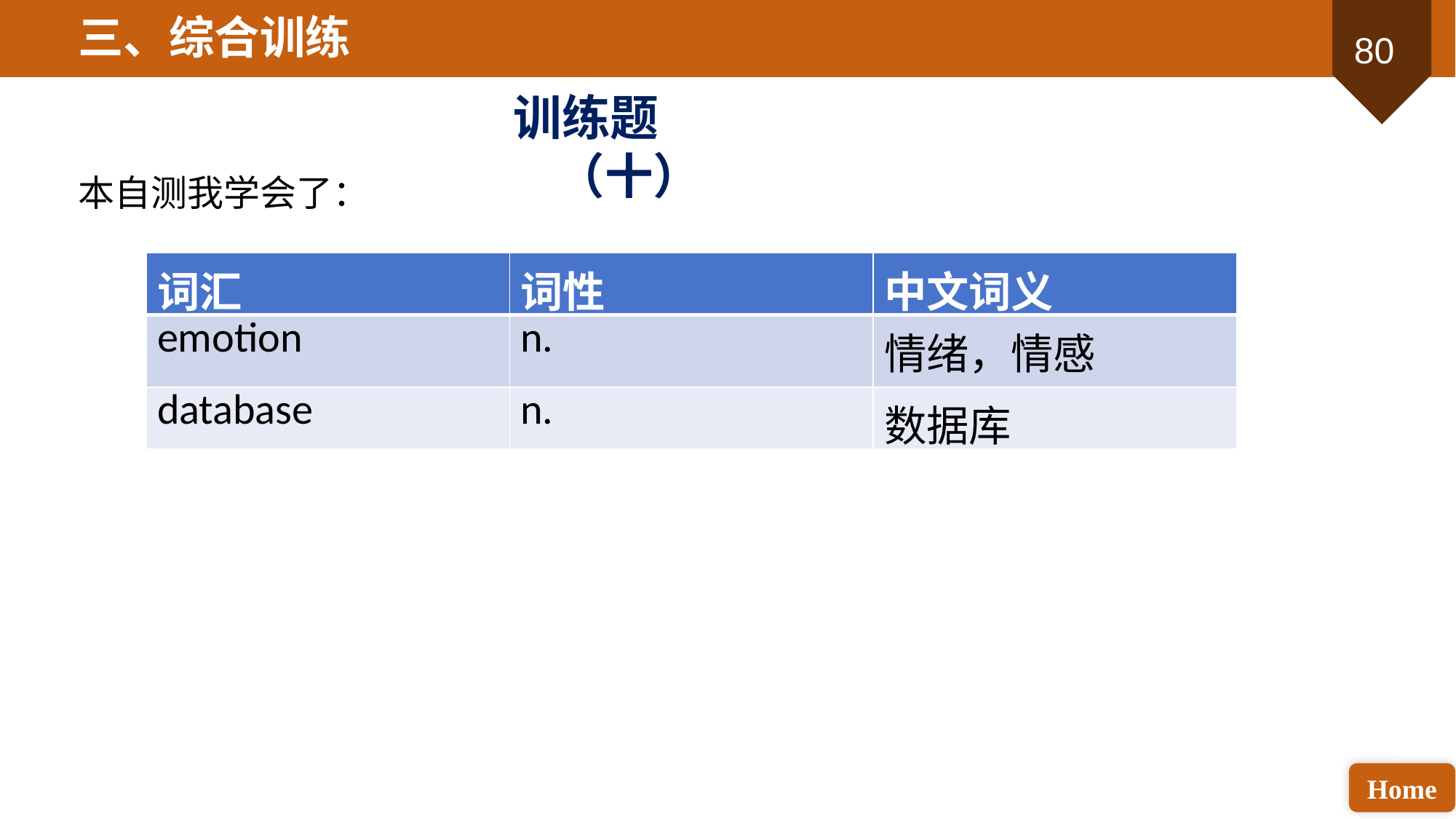

三、综合训练
训练题（十）
本自测我学会了：

| 词汇 | 词性 | 中文词义 |
| --- | --- | --- |
| emotion | n. | 情绪，情感 |
| database | n. | 数据库 |